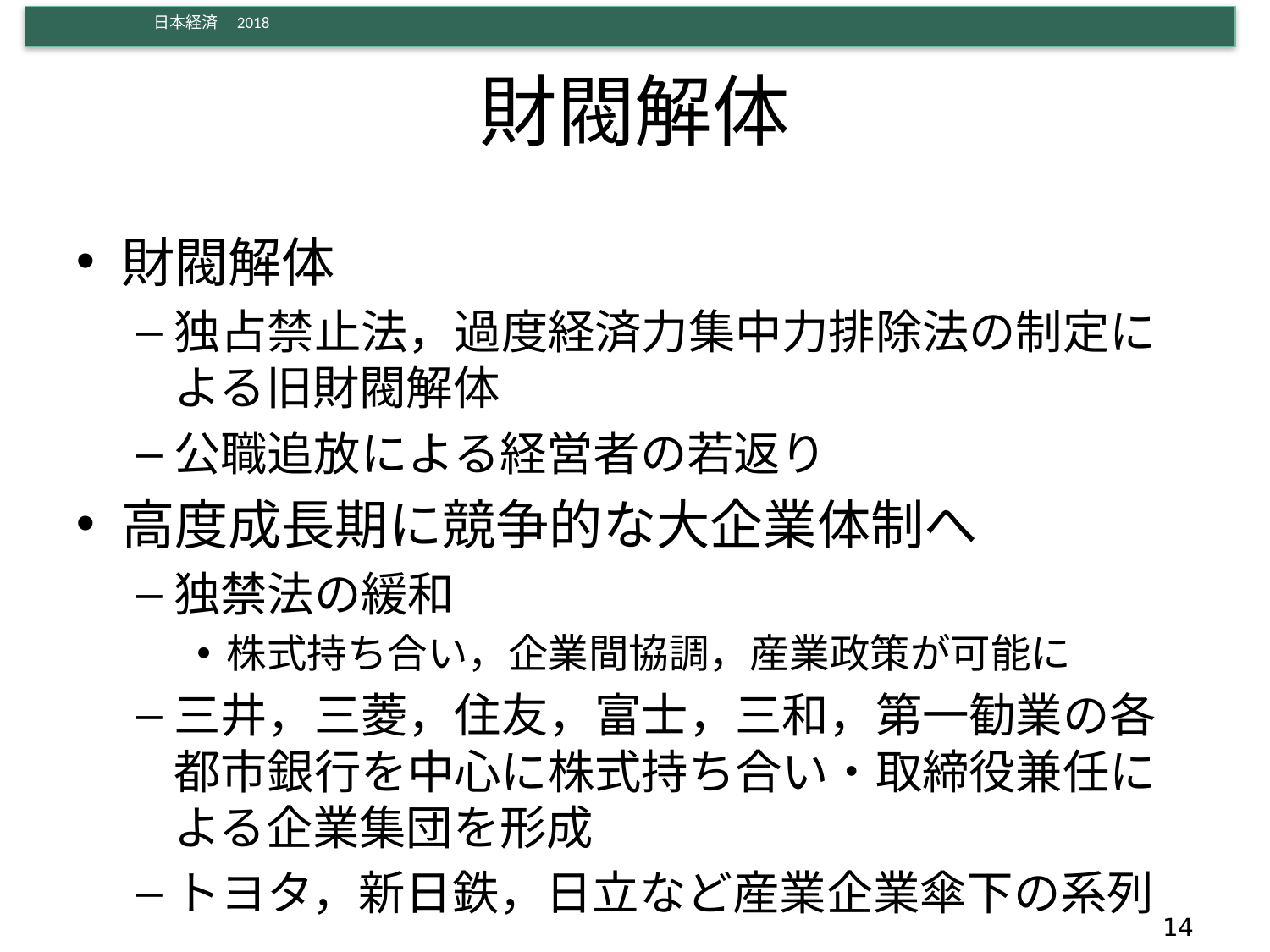

# 財閥解体
財閥解体
独占禁止法，過度経済力集中力排除法の制定による旧財閥解体
公職追放による経営者の若返り
高度成長期に競争的な大企業体制へ
独禁法の緩和
株式持ち合い，企業間協調，産業政策が可能に
三井，三菱，住友，富士，三和，第一勧業の各都市銀行を中心に株式持ち合い・取締役兼任による企業集団を形成
トヨタ，新日鉄，日立など産業企業傘下の系列

14